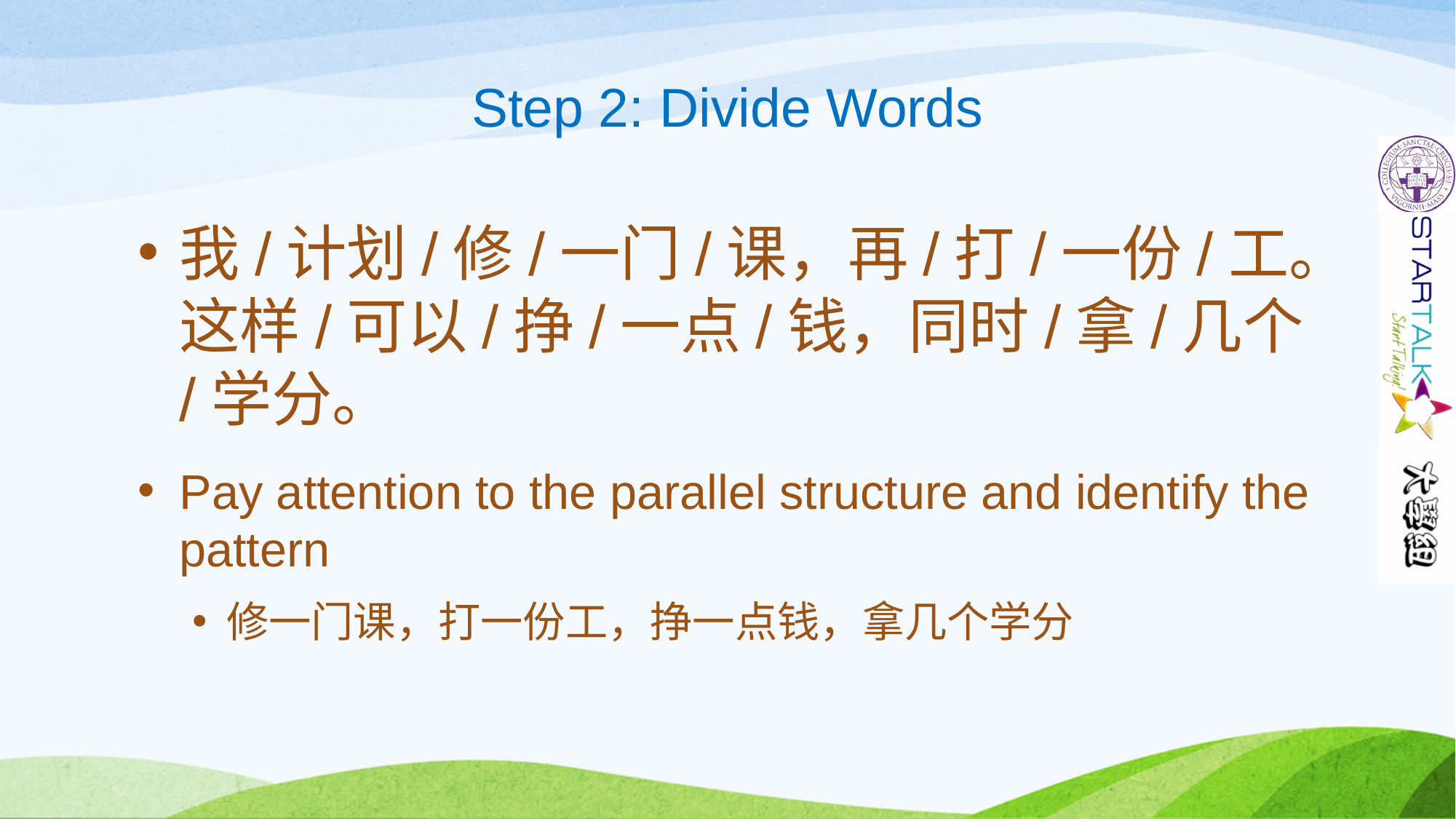

# Step 2: Divide Words
我/计划/修/一门/课，再/打/一份/工。这样/可以/挣/一点/钱，同时/拿/几个/学分。
Pay attention to the parallel structure and identify the pattern
修一门课，打一份工，挣一点钱，拿几个学分